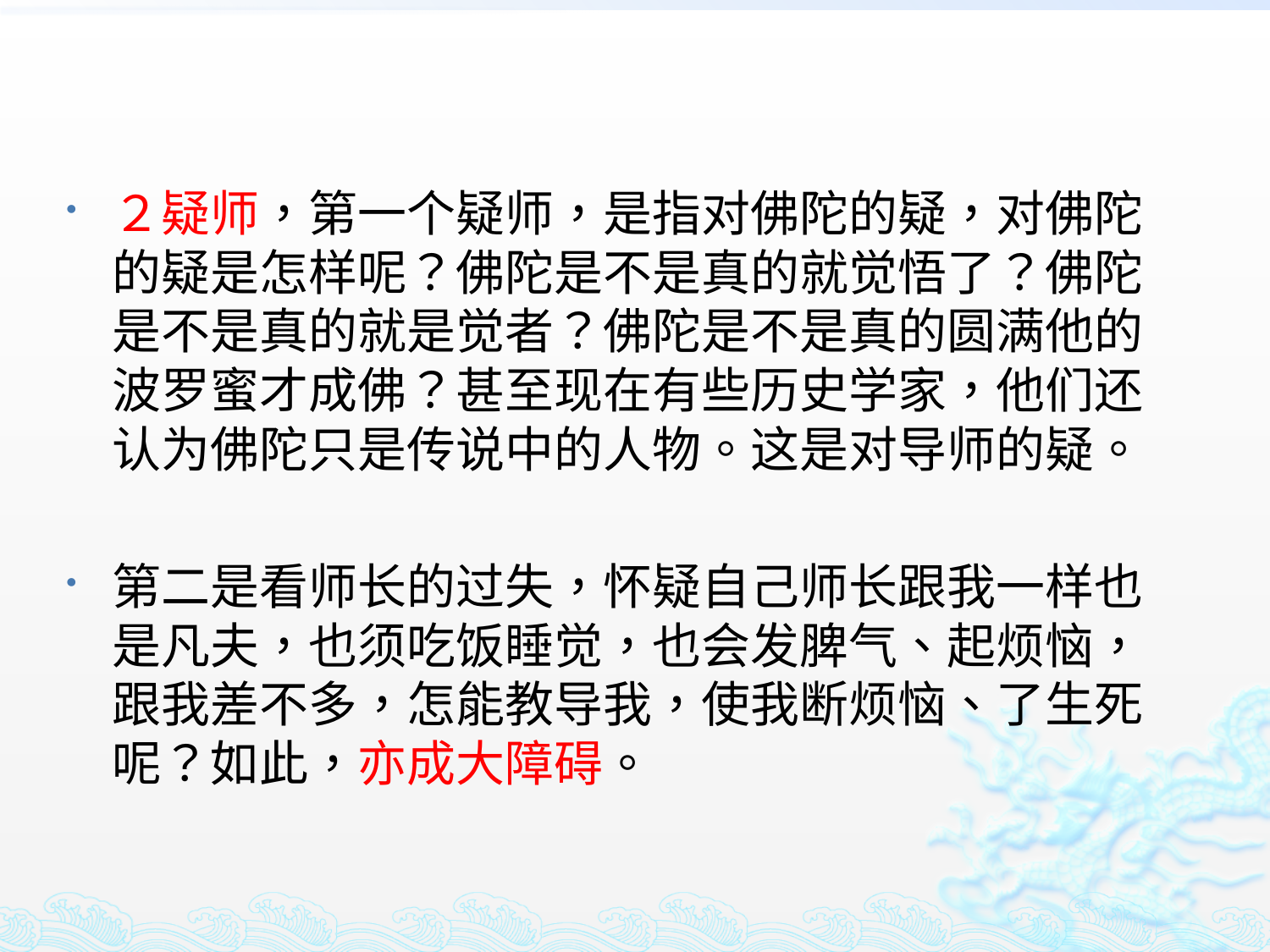

２疑师，第一个疑师，是指对佛陀的疑，对佛陀的疑是怎样呢？佛陀是不是真的就觉悟了？佛陀是不是真的就是觉者？佛陀是不是真的圆满他的波罗蜜才成佛？甚至现在有些历史学家，他们还认为佛陀只是传说中的人物。这是对导师的疑。

第二是看师长的过失，怀疑自己师长跟我一样也是凡夫，也须吃饭睡觉，也会发脾气、起烦恼，跟我差不多，怎能教导我，使我断烦恼、了生死呢？如此，亦成大障碍。